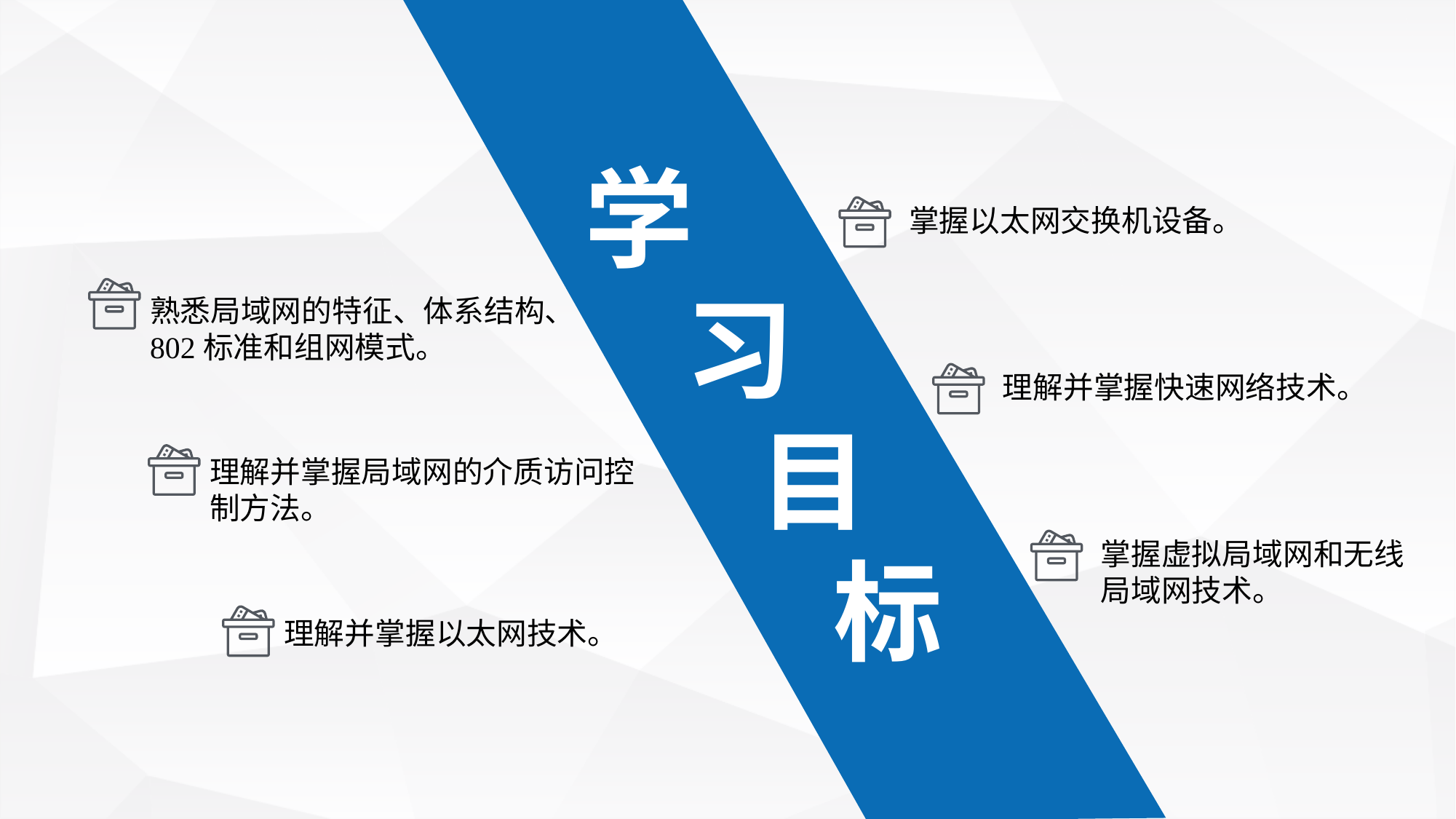

学
   习
      目
         标

掌握以太网交换机设备。

熟悉局域网的特征、体系结构、802标准和组网模式。

理解并掌握快速网络技术。

理解并掌握局域网的介质访问控制方法。

掌握虚拟局域网和无线局域网技术。

理解并掌握以太网技术。